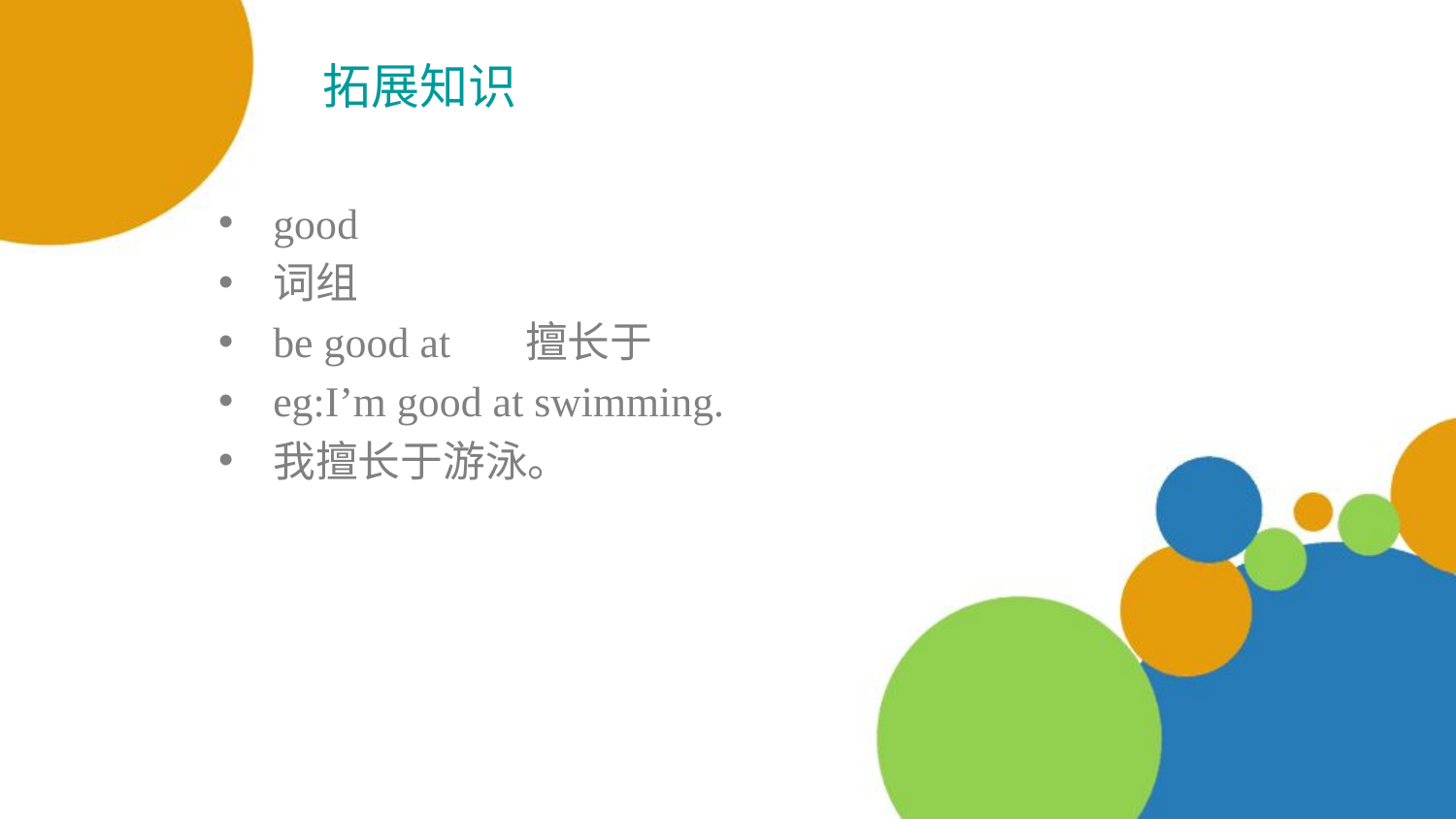

# 拓展知识
good
词组
be good at      擅长于
eg:I’m good at swimming.
我擅长于游泳。